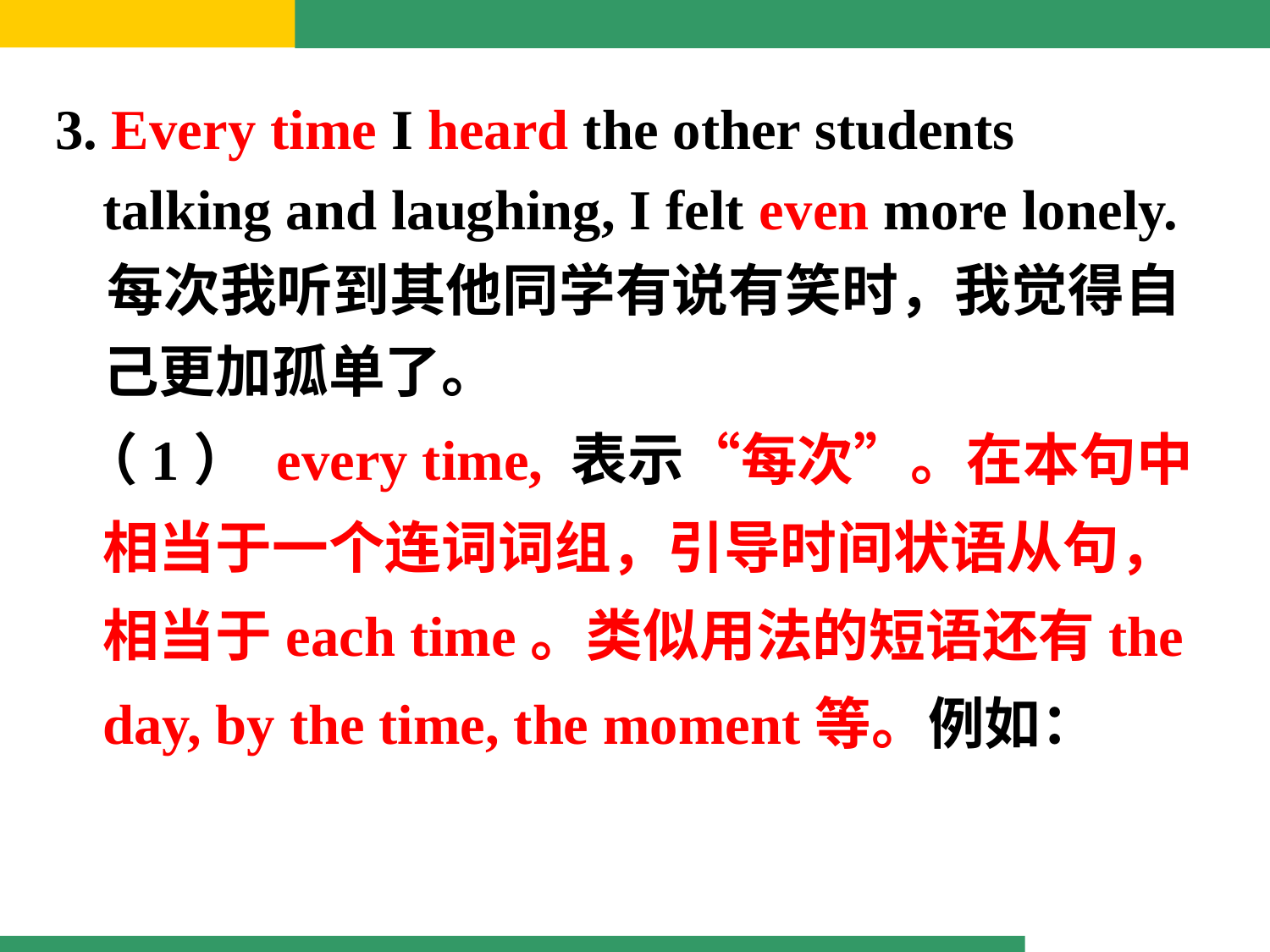

3. Every time I heard the other students talking and laughing, I felt even more lonely.
   每次我听到其他同学有说有笑时，我觉得自己更加孤单了。
 （1） every time, 表示“每次”。在本句中相当于一个连词词组，引导时间状语从句，相当于each time。类似用法的短语还有the day, by the time, the moment等。例如：